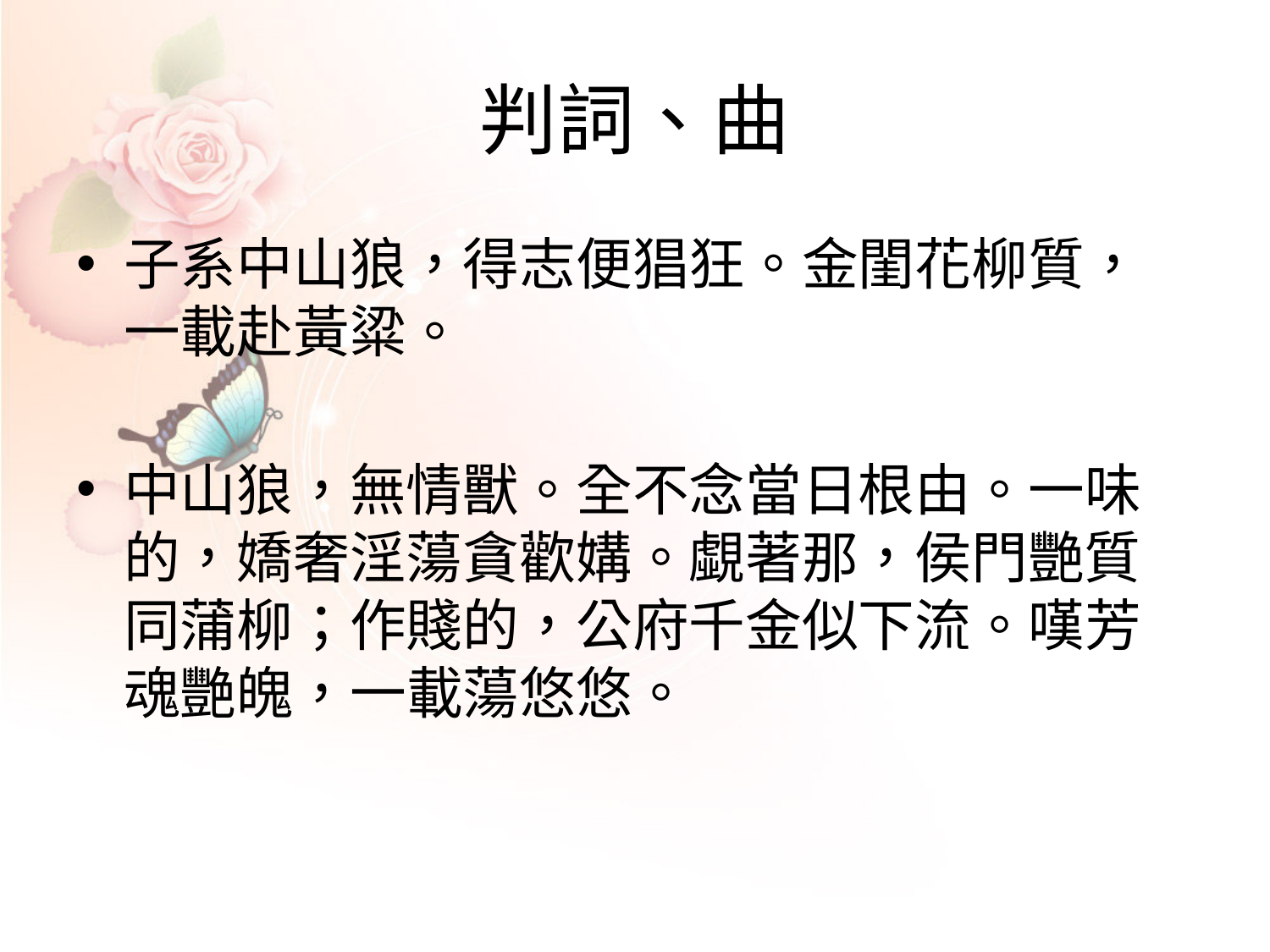

# 判詞、曲
子系中山狼，得志便猖狂。金閨花柳質，一載赴黃粱。

中山狼，無情獸。全不念當日根由。一味的，嬌奢淫蕩貪歡媾。覷著那，侯門艷質同蒲柳；作賤的，公府千金似下流。嘆芳魂艷魄，一載蕩悠悠。